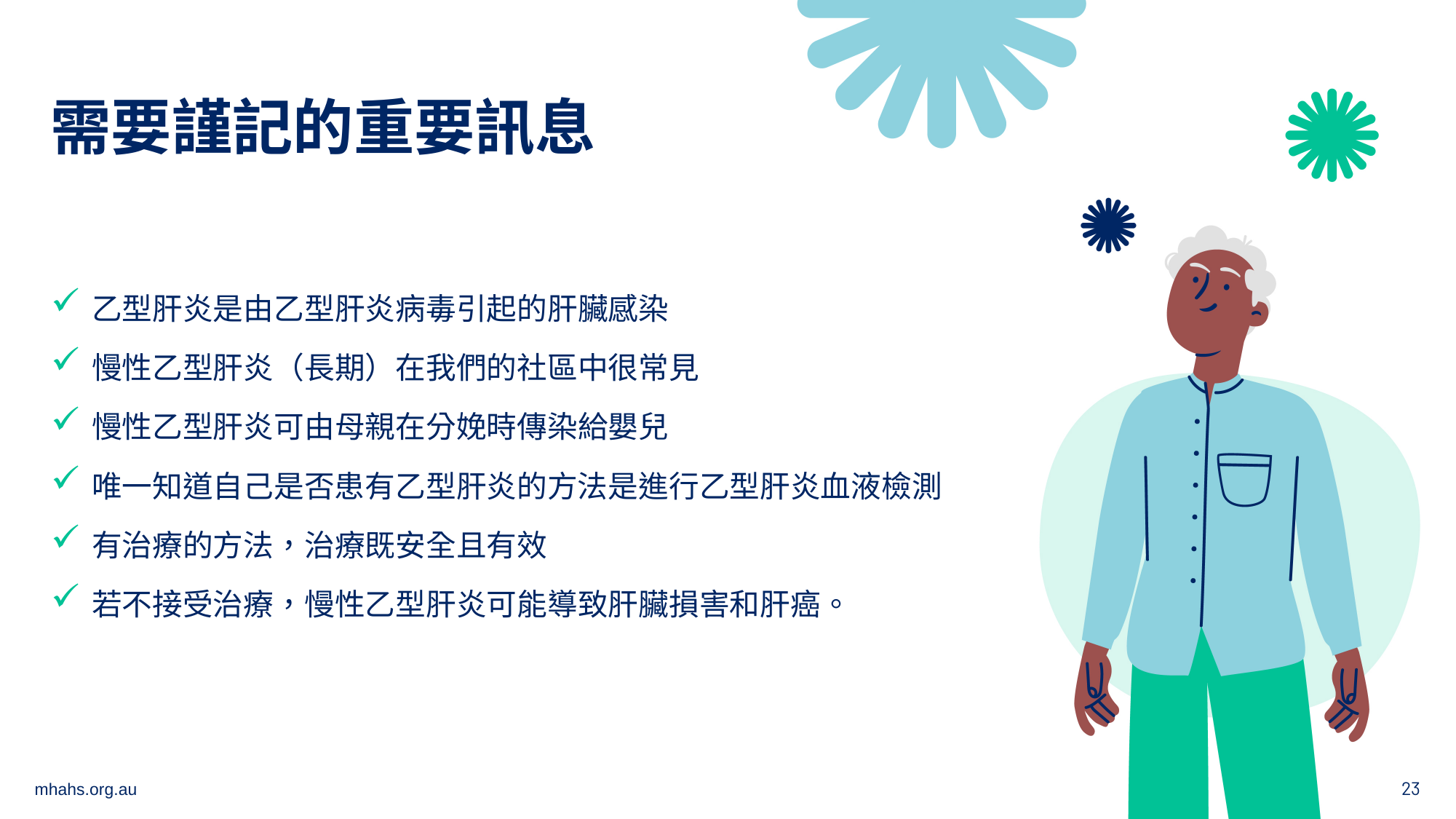

需要謹記的重要訊息

乙型肝炎是由乙型肝炎病毒引起的肝臟感染
慢性乙型肝炎（長期）在我們的社區中很常見
慢性乙型肝炎可由母親在分娩時傳染給嬰兒
唯一知道自己是否患有乙型肝炎的方法是進行乙型肝炎血液檢測
有治療的方法，治療既安全且有效
若不接受治療，慢性乙型肝炎可能導致肝臟損害和肝癌。
mhahs.org.au
23